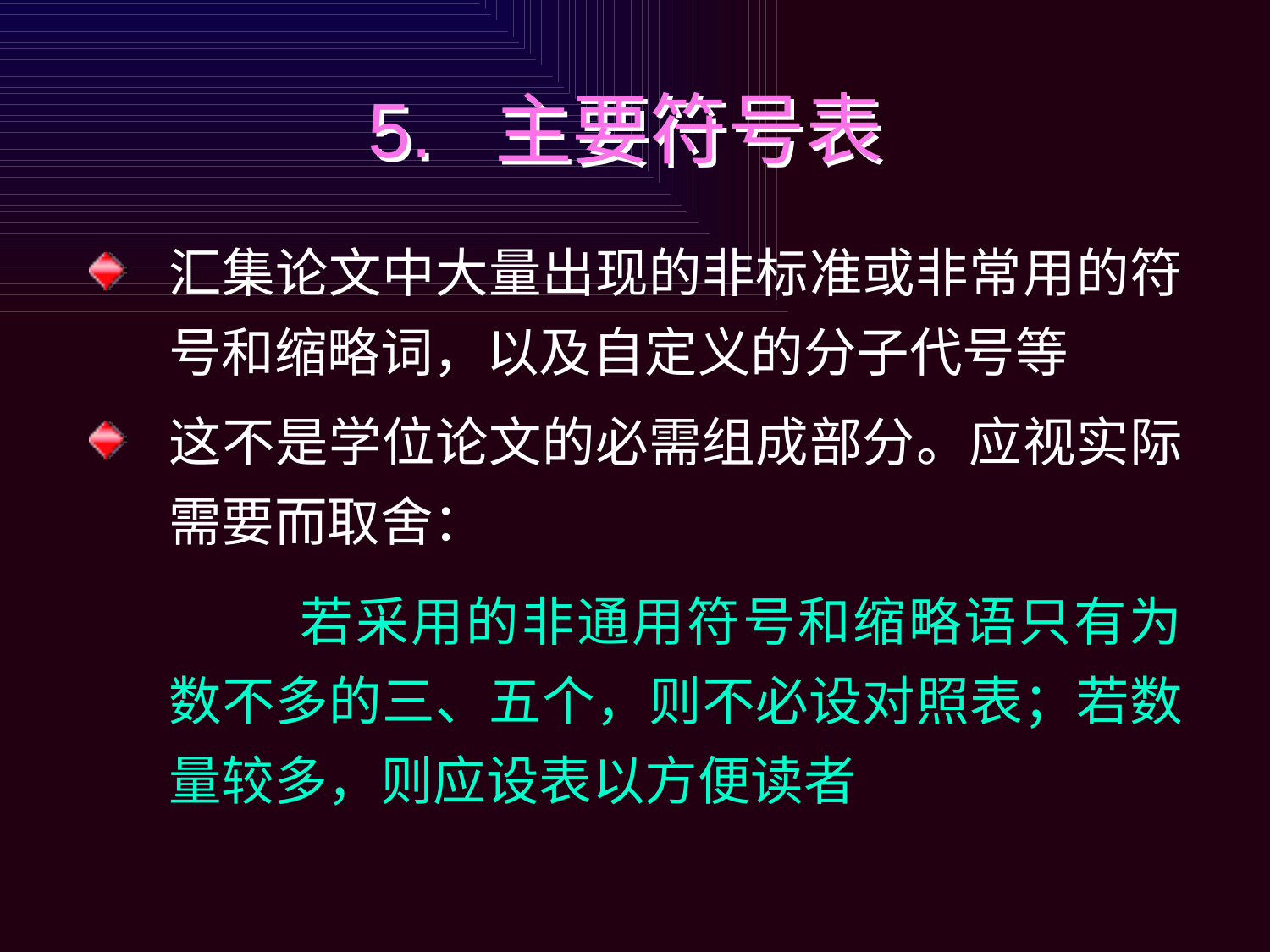

# 5.  主要符号表
汇集论文中大量出现的非标准或非常用的符号和缩略词，以及自定义的分子代号等
这不是学位论文的必需组成部分。应视实际需要而取舍：
		若采用的非通用符号和缩略语只有为数不多的三、五个，则不必设对照表；若数量较多，则应设表以方便读者